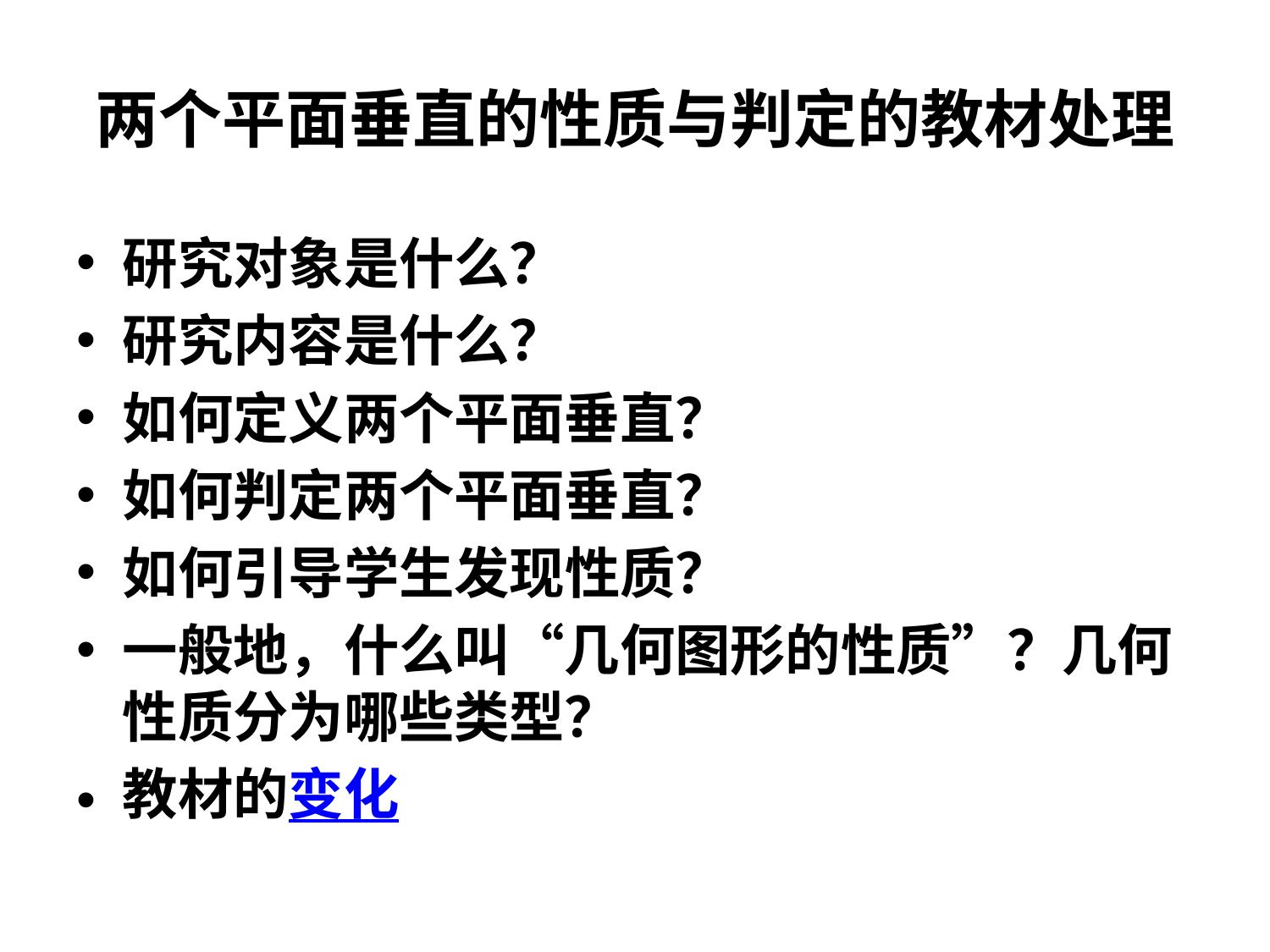

# 两个平面垂直的性质与判定的教材处理
研究对象是什么？
研究内容是什么？
如何定义两个平面垂直？
如何判定两个平面垂直？
如何引导学生发现性质？
一般地，什么叫“几何图形的性质”？几何性质分为哪些类型？
教材的变化